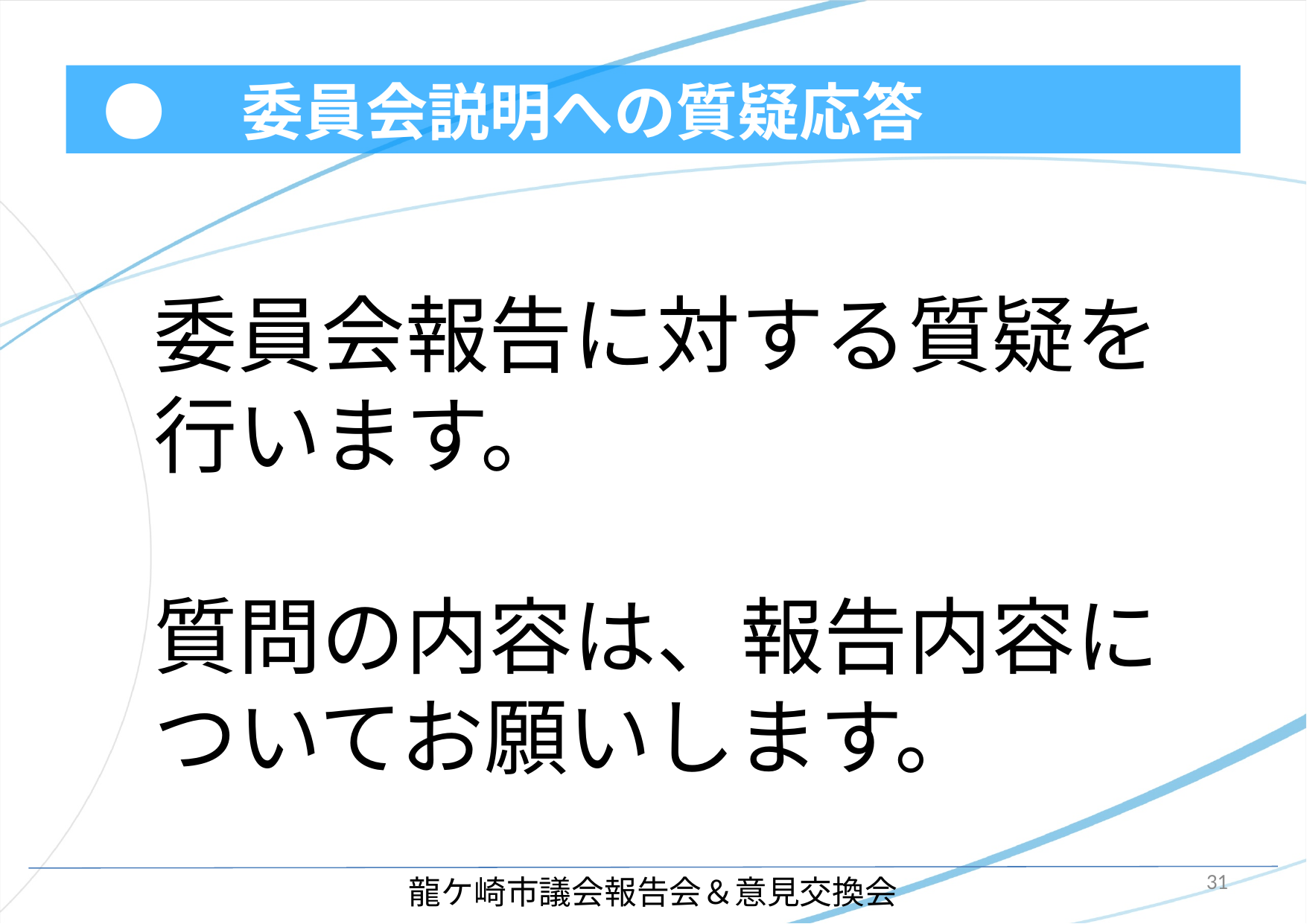

# ●　委員会説明への質疑応答
委員会報告に対する質疑を行います。

質問の内容は、報告内容についてお願いします。
31
龍ケ崎市議会報告会＆意見交換会